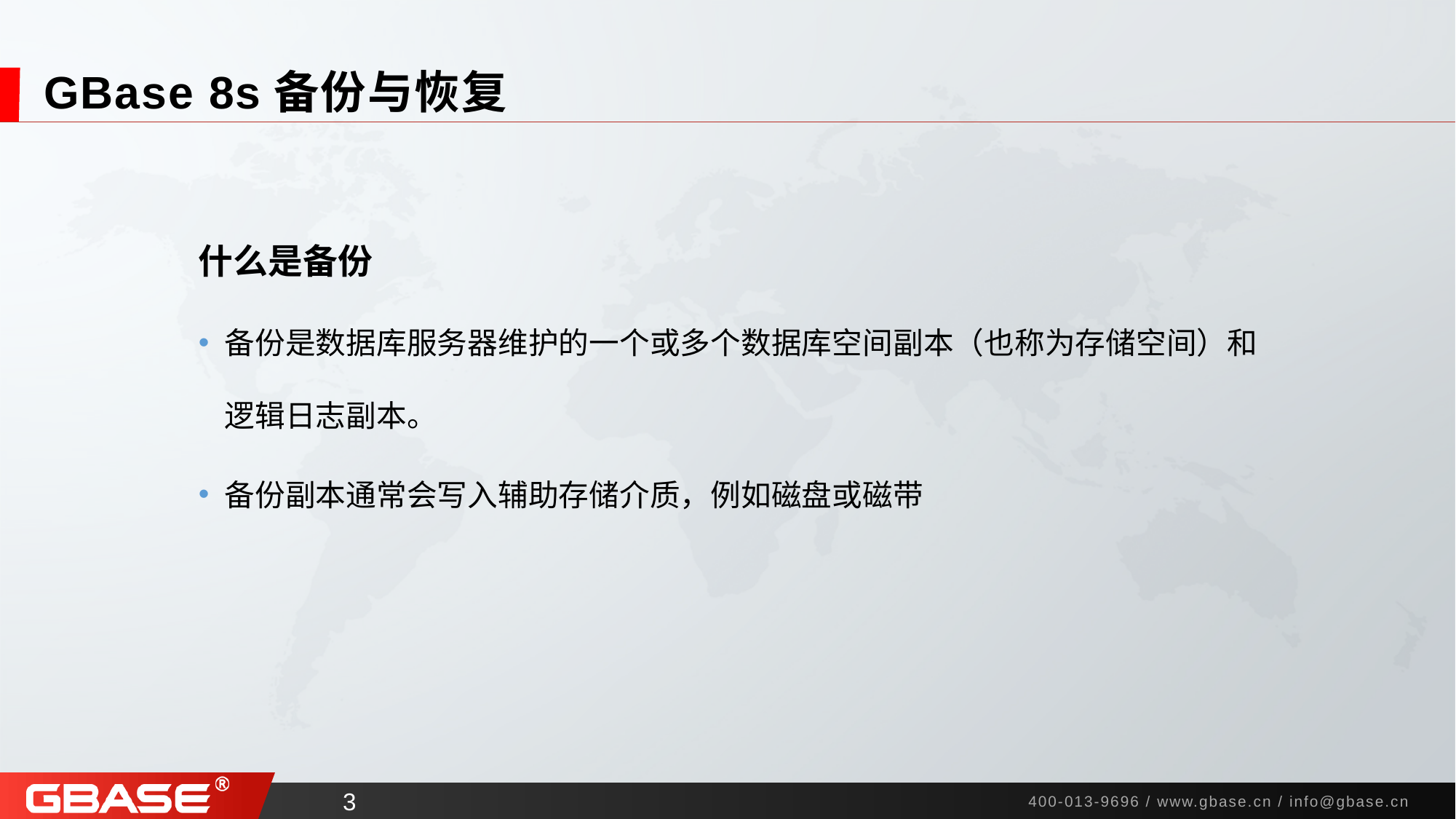

# GBase 8s备份与恢复
什么是备份
备份是数据库服务器维护的一个或多个数据库空间副本（也称为存储空间）和逻辑日志副本。
备份副本通常会写入辅助存储介质，例如磁盘或磁带